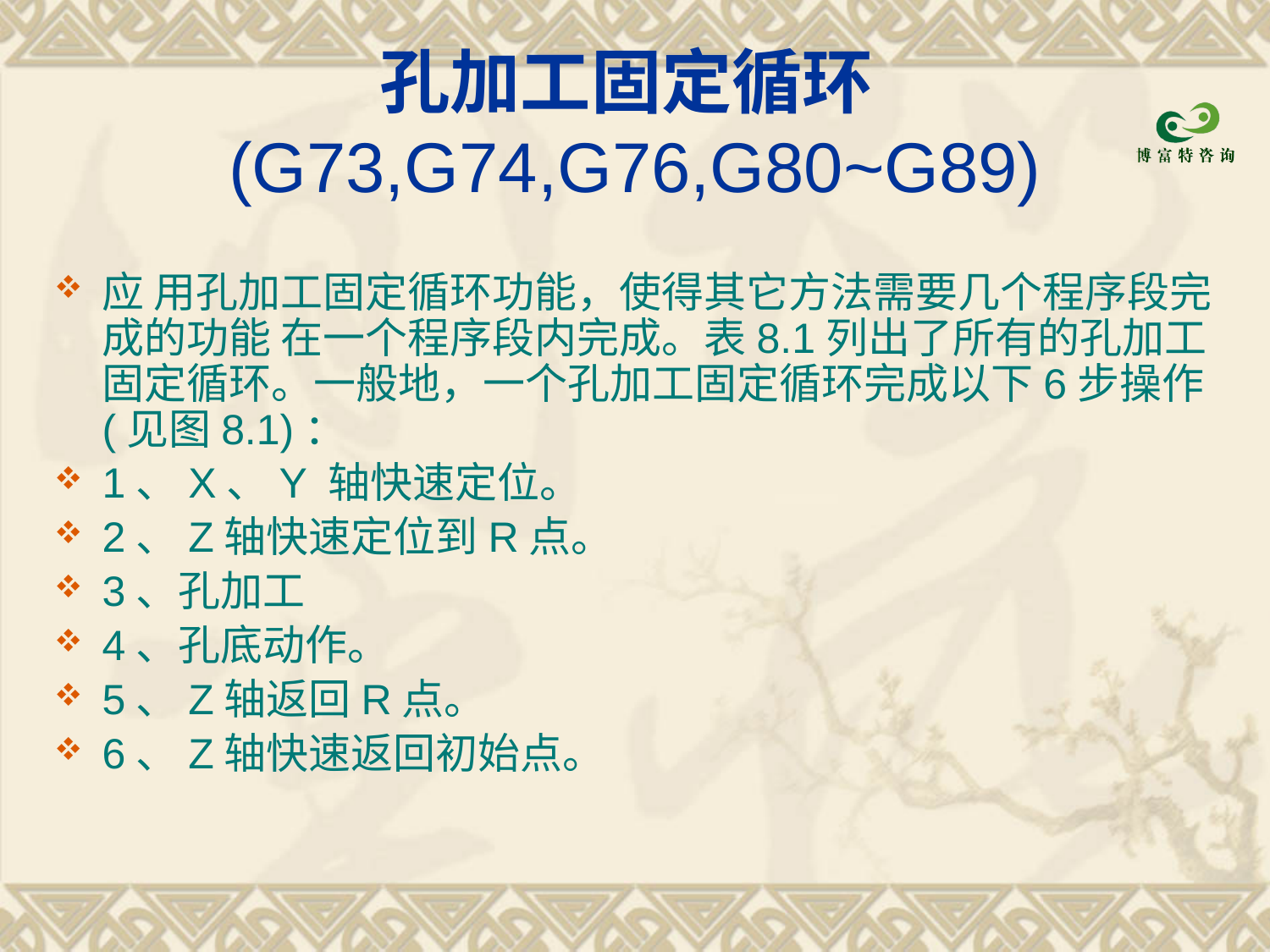

# 孔加工固定循环(G73,G74,G76,G80~G89)
应 用孔加工固定循环功能，使得其它方法需要几个程序段完成的功能 在一个程序段内完成。表8.1列出了所有的孔加工固定循环。一般地，一个孔加工固定循环完成以下6步操作(见图8.1)：
1、X、Y 轴快速定位。
2、Z轴快速定位到R点。
3、孔加工
4、孔底动作。
5、Z轴返回R点。
6、Z轴快速返回初始点。